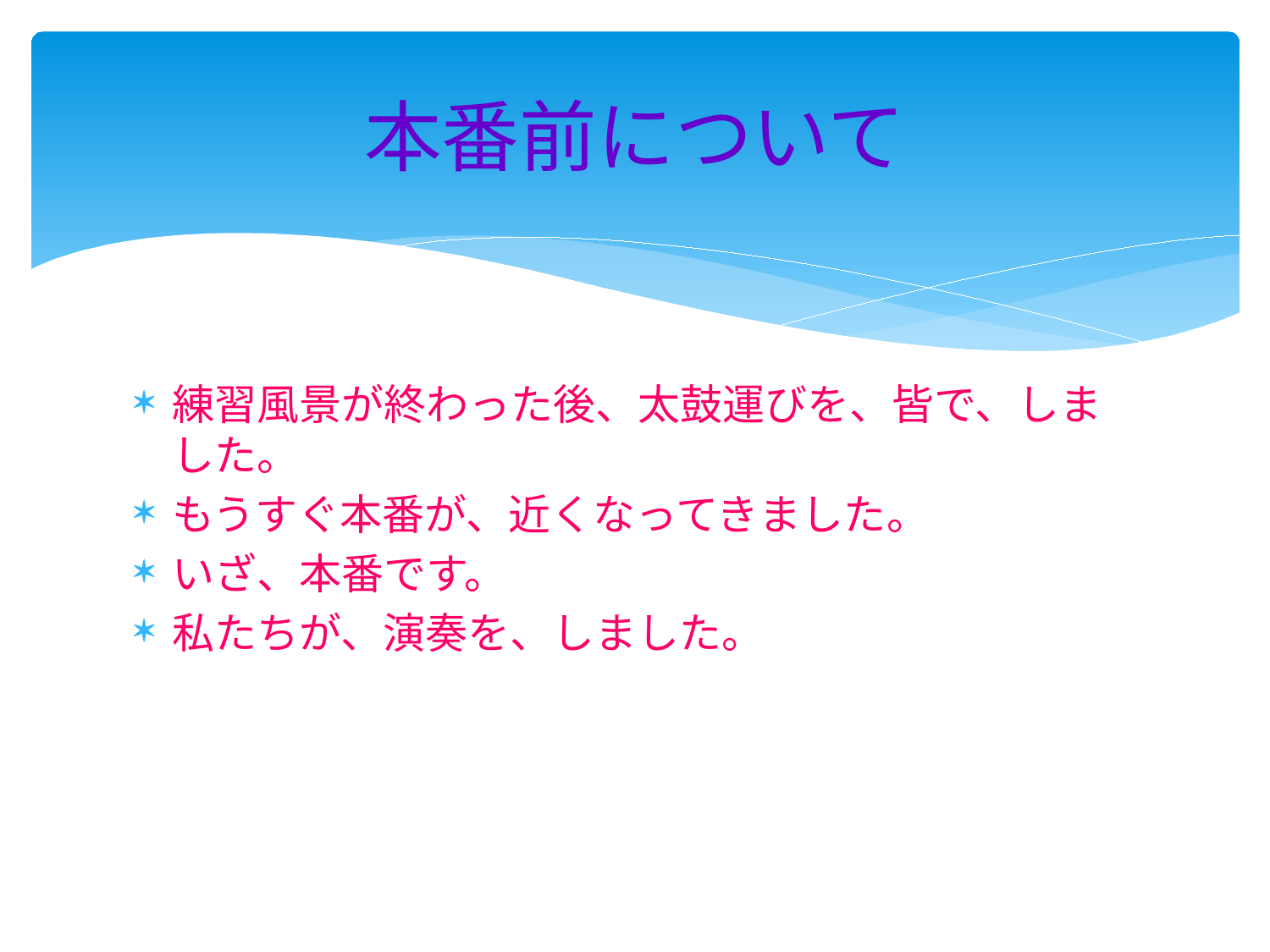

# 本番前について
練習風景が終わった後、太鼓運びを、皆で、しました。
もうすぐ本番が、近くなってきました。
いざ、本番です。
私たちが、演奏を、しました。